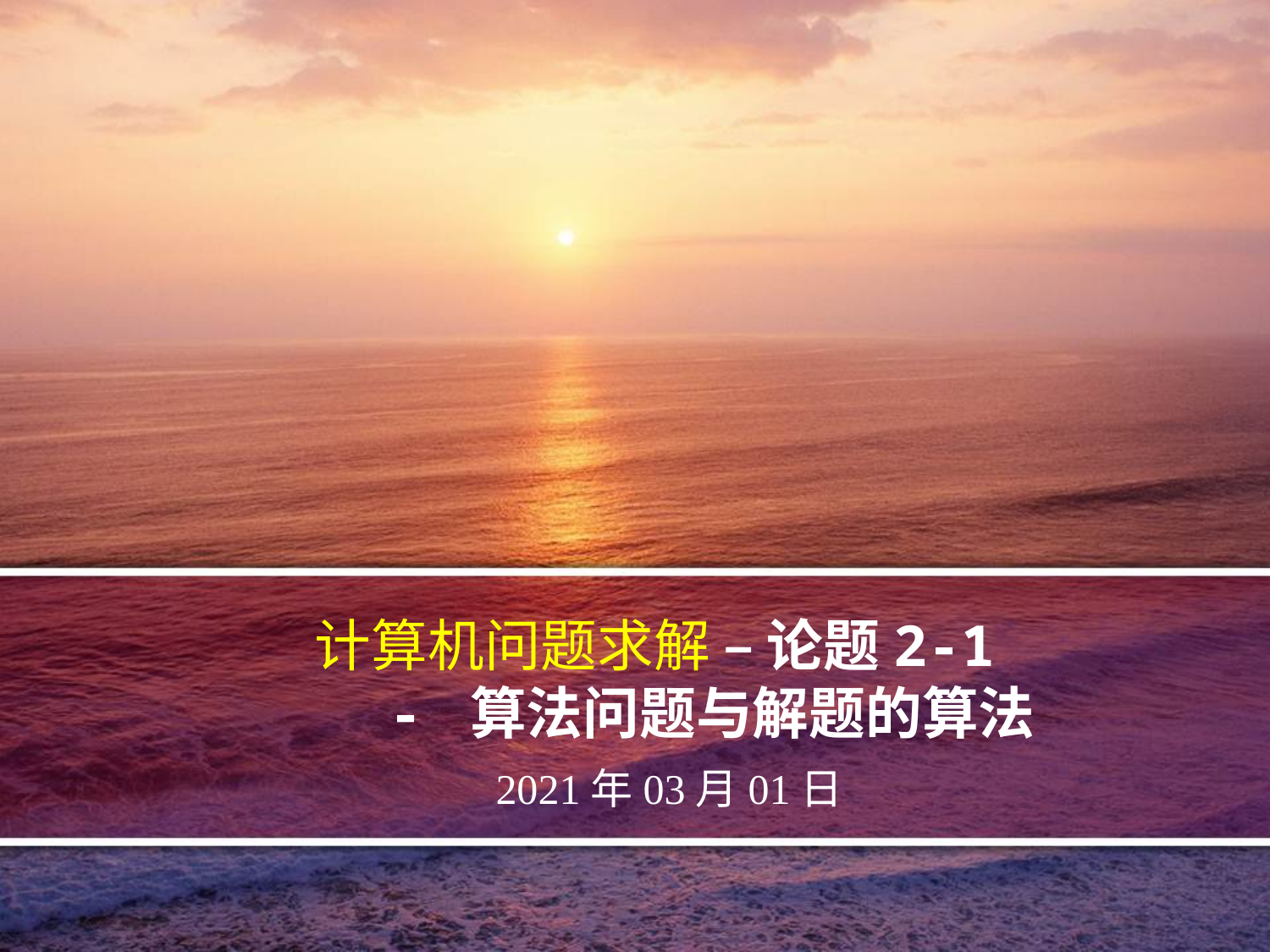

# 计算机问题求解 – 论题2-1 - 算法问题与解题的算法
2021年03月01日